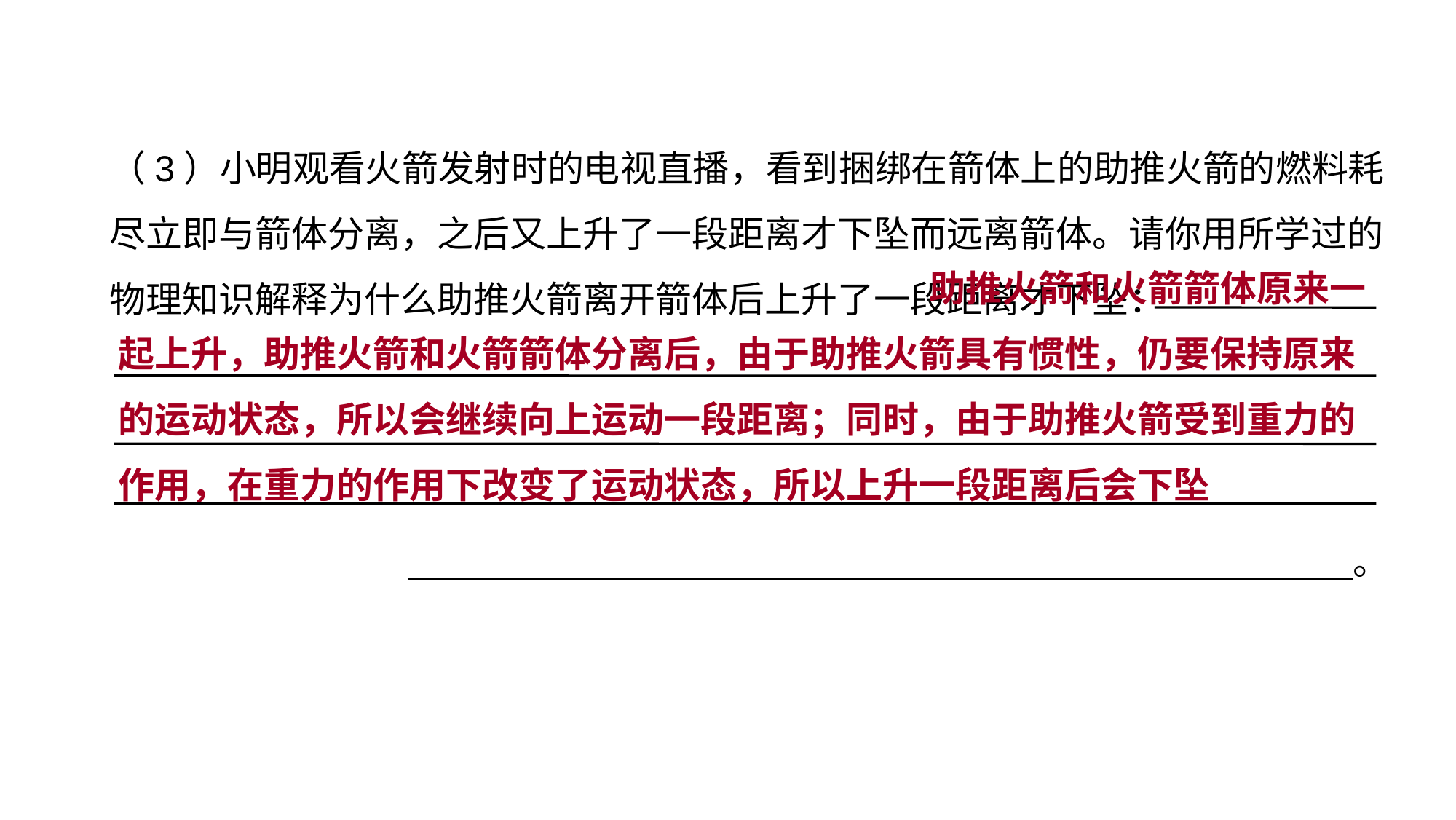

（3）小明观看火箭发射时的电视直播，看到捆绑在箭体上的助推火箭的燃料耗尽立即与箭体分离，之后又上升了一段距离才下坠而远离箭体。请你用所学过的物理知识解释为什么助推火箭离开箭体后上升了一段距离才下坠：

　                                                                                                               。
真题回顾 把握考向
                                                                                                  助推火箭和火箭箭体原来一起上升，助推火箭和火箭箭体分离后，由于助推火箭具有惯性，仍要保持原来的运动状态，所以会继续向上运动一段距离；同时，由于助推火箭受到重力的作用，在重力的作用下改变了运动状态，所以上升一段距离后会下坠